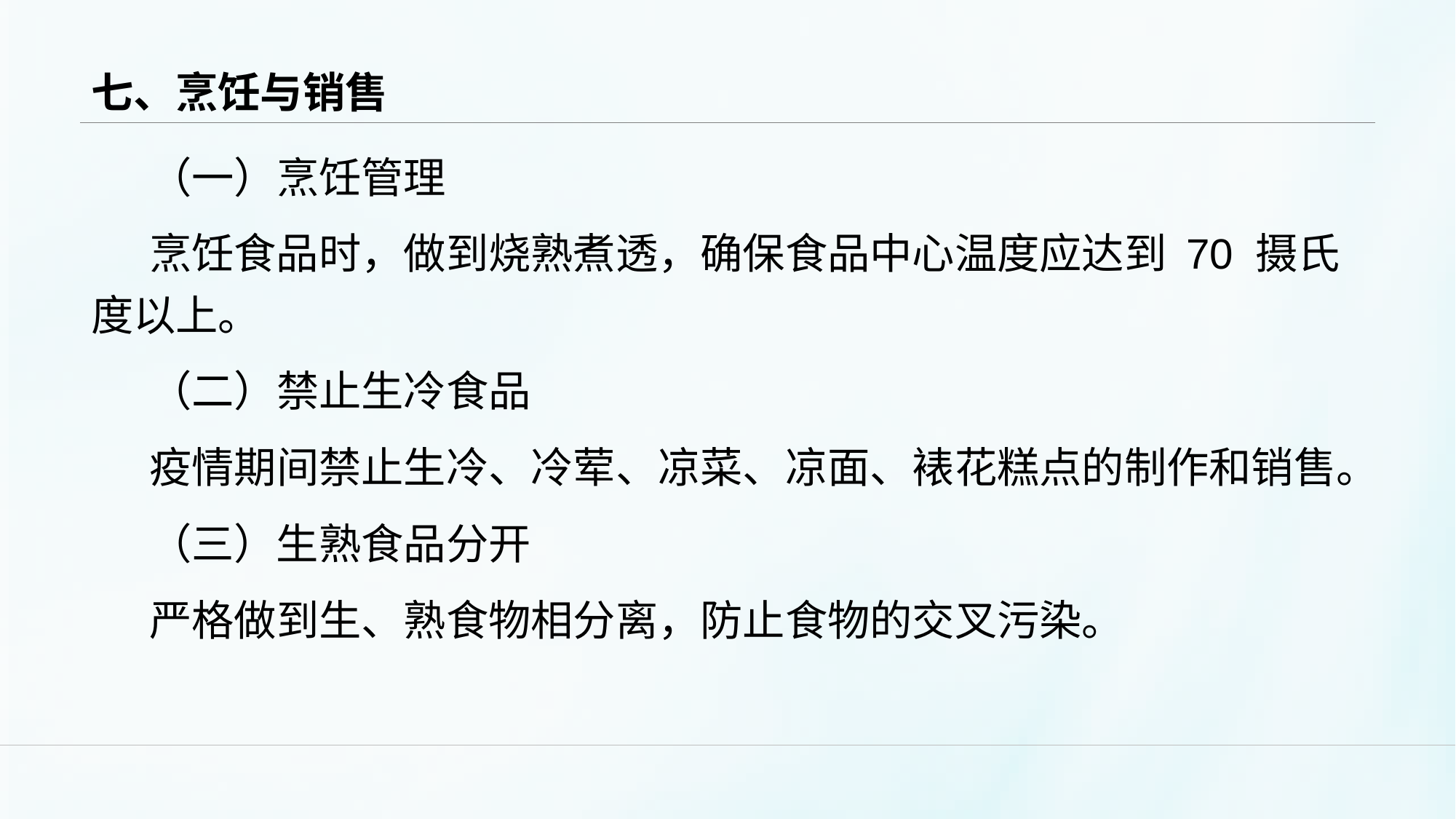

# 七、烹饪与销售
（一）烹饪管理
烹饪食品时，做到烧熟煮透，确保食品中心温度应达到 70 摄氏度以上。
（二）禁止生冷食品
疫情期间禁止生冷、冷荤、凉菜、凉面、裱花糕点的制作和销售。
（三）生熟食品分开
严格做到生、熟食物相分离，防止食物的交叉污染。